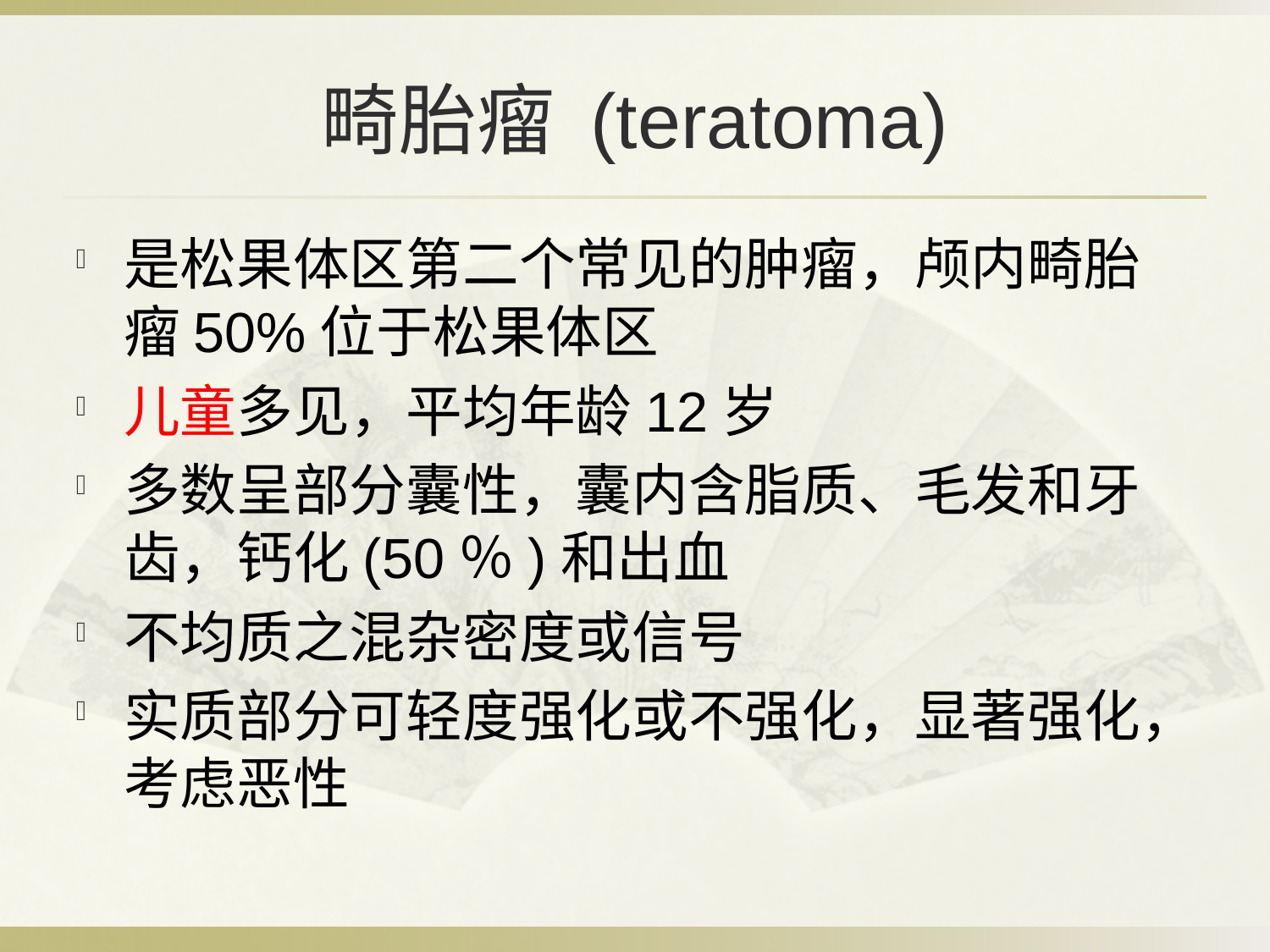

# 畸胎瘤 (teratoma)
是松果体区第二个常见的肿瘤，颅内畸胎瘤50%位于松果体区
儿童多见，平均年龄12岁
多数呈部分囊性，囊内含脂质、毛发和牙齿，钙化(50％)和出血
不均质之混杂密度或信号
实质部分可轻度强化或不强化，显著强化，考虑恶性